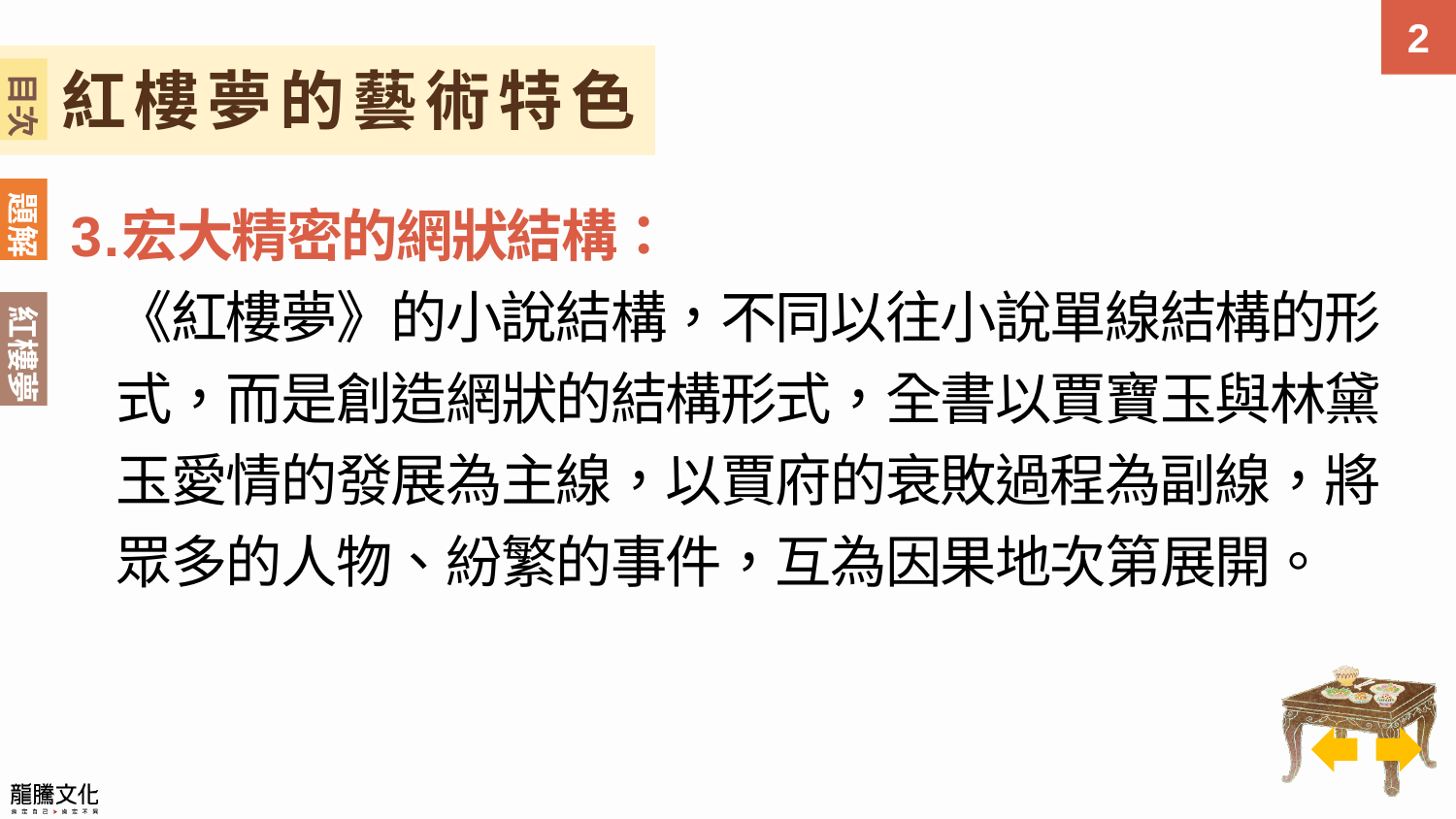

紅樓夢的藝術特色
目次
宏大精密的網狀結構：
《紅樓夢》的小說結構，不同以往小說單線結構的形式，而是創造網狀的結構形式，全書以賈寶玉與林黛玉愛情的發展為主線，以賈府的衰敗過程為副線，將眾多的人物、紛繁的事件，互為因果地次第展開。
紅樓夢